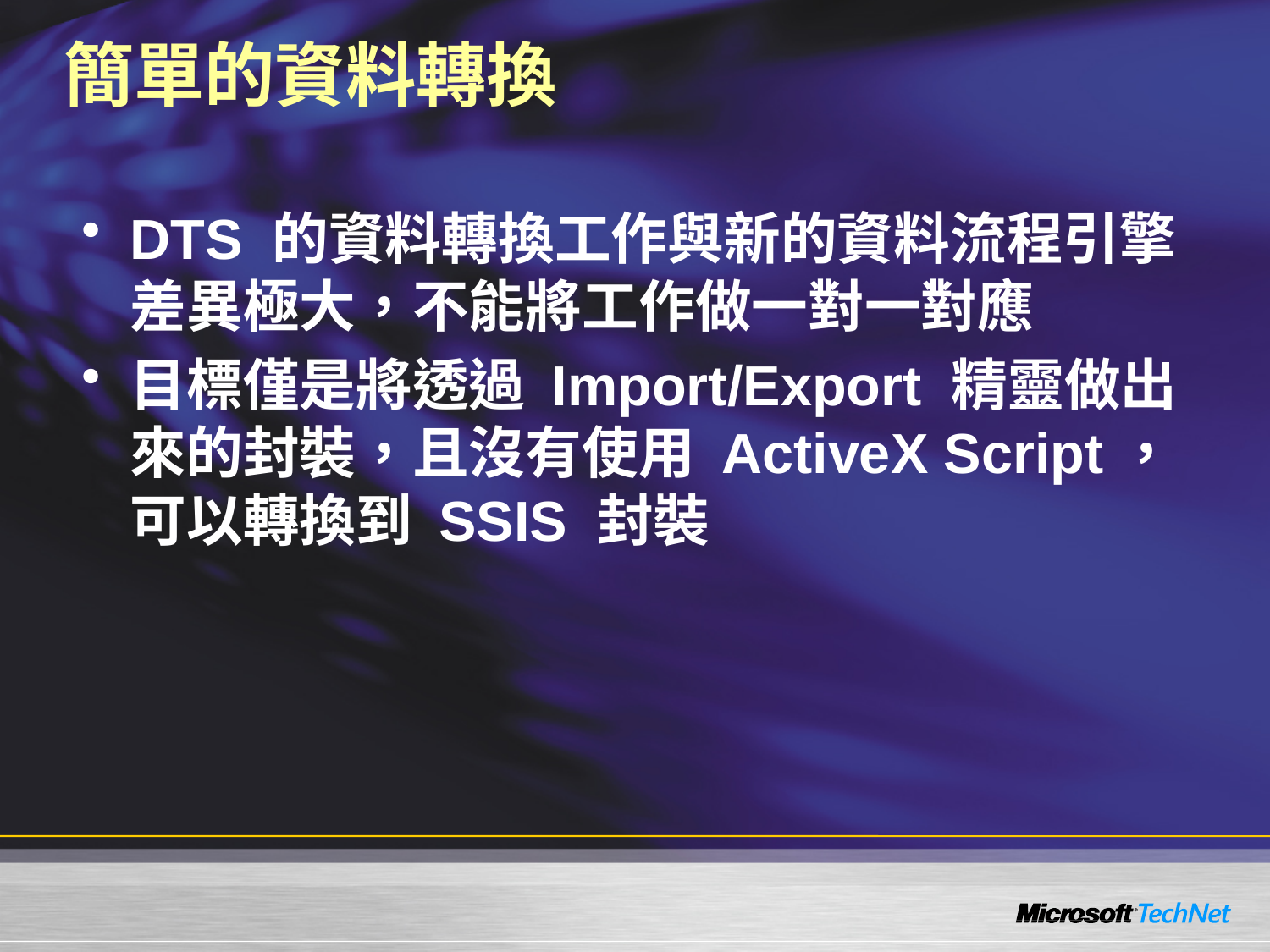

# 簡單的資料轉換
DTS 的資料轉換工作與新的資料流程引擎差異極大，不能將工作做一對一對應
目標僅是將透過 Import/Export 精靈做出來的封裝，且沒有使用 ActiveX Script，可以轉換到 SSIS 封裝